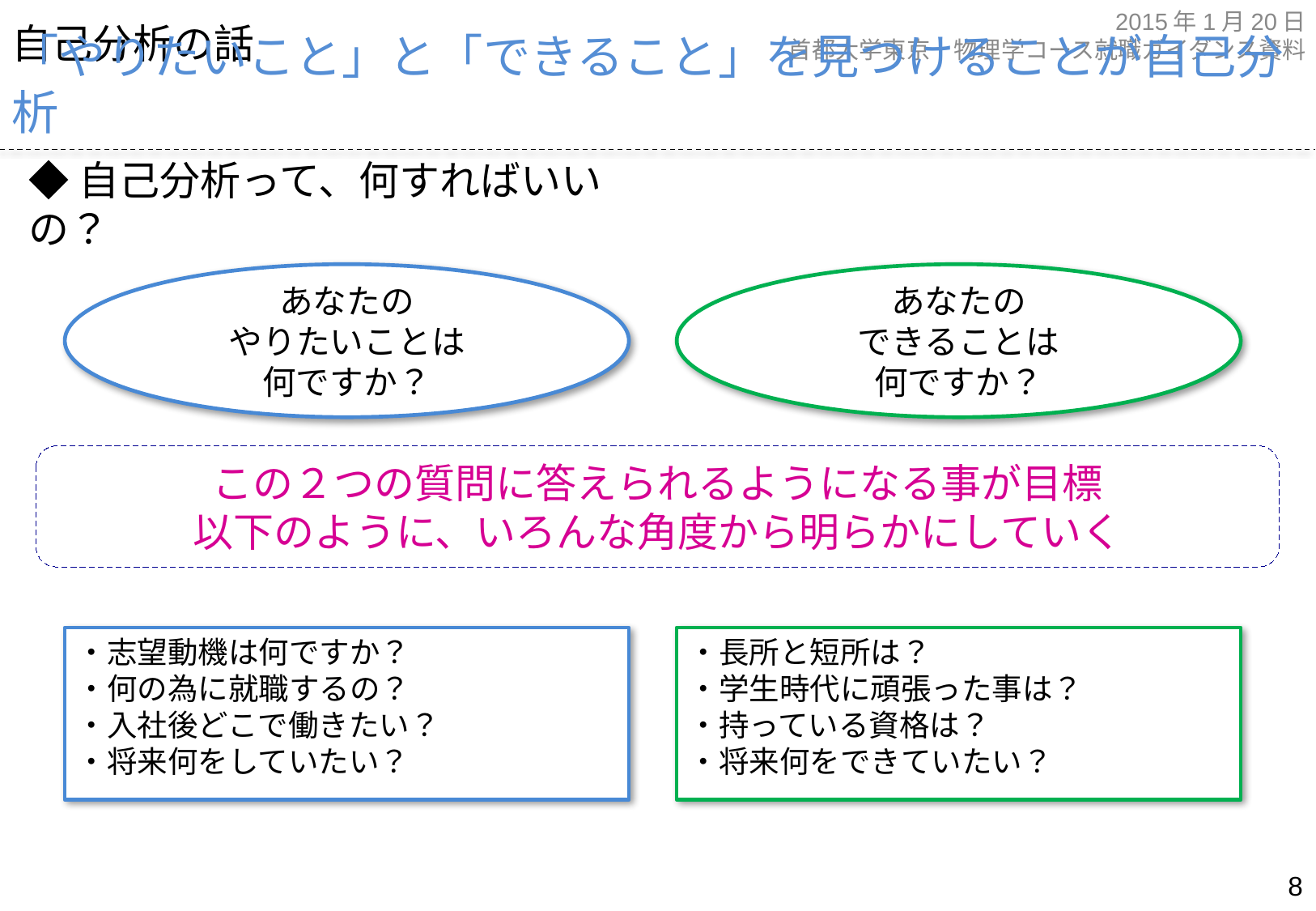

自己分析の話
「やりたいこと」と「できること」を見つけることが自己分析
◆自己分析って、何すればいいの？
あなたの
やりたいことは
何ですか？
あなたの
できることは
何ですか？
この２つの質問に答えられるようになる事が目標
以下のように、いろんな角度から明らかにしていく
・志望動機は何ですか？
・何の為に就職するの？
・入社後どこで働きたい？
・将来何をしていたい？
・長所と短所は？
・学生時代に頑張った事は？
・持っている資格は？
・将来何をできていたい？
8